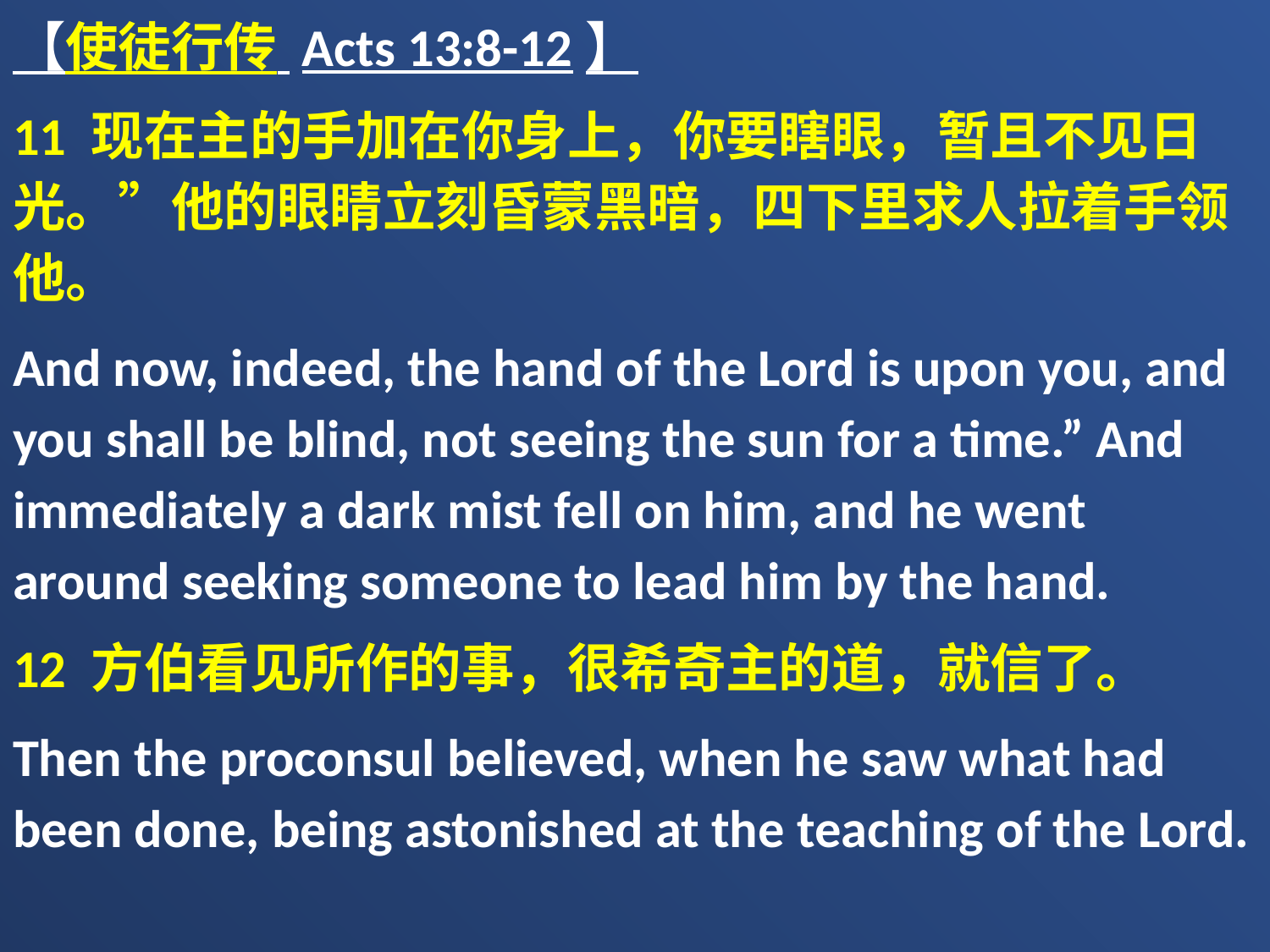

【使徒行传 Acts 13:8-12】
11 现在主的手加在你身上，你要瞎眼，暂且不见日光。”他的眼睛立刻昏蒙黑暗，四下里求人拉着手领他。
And now, indeed, the hand of the Lord is upon you, and you shall be blind, not seeing the sun for a time.” And immediately a dark mist fell on him, and he went around seeking someone to lead him by the hand.
12 方伯看见所作的事，很希奇主的道，就信了。
Then the proconsul believed, when he saw what had been done, being astonished at the teaching of the Lord.